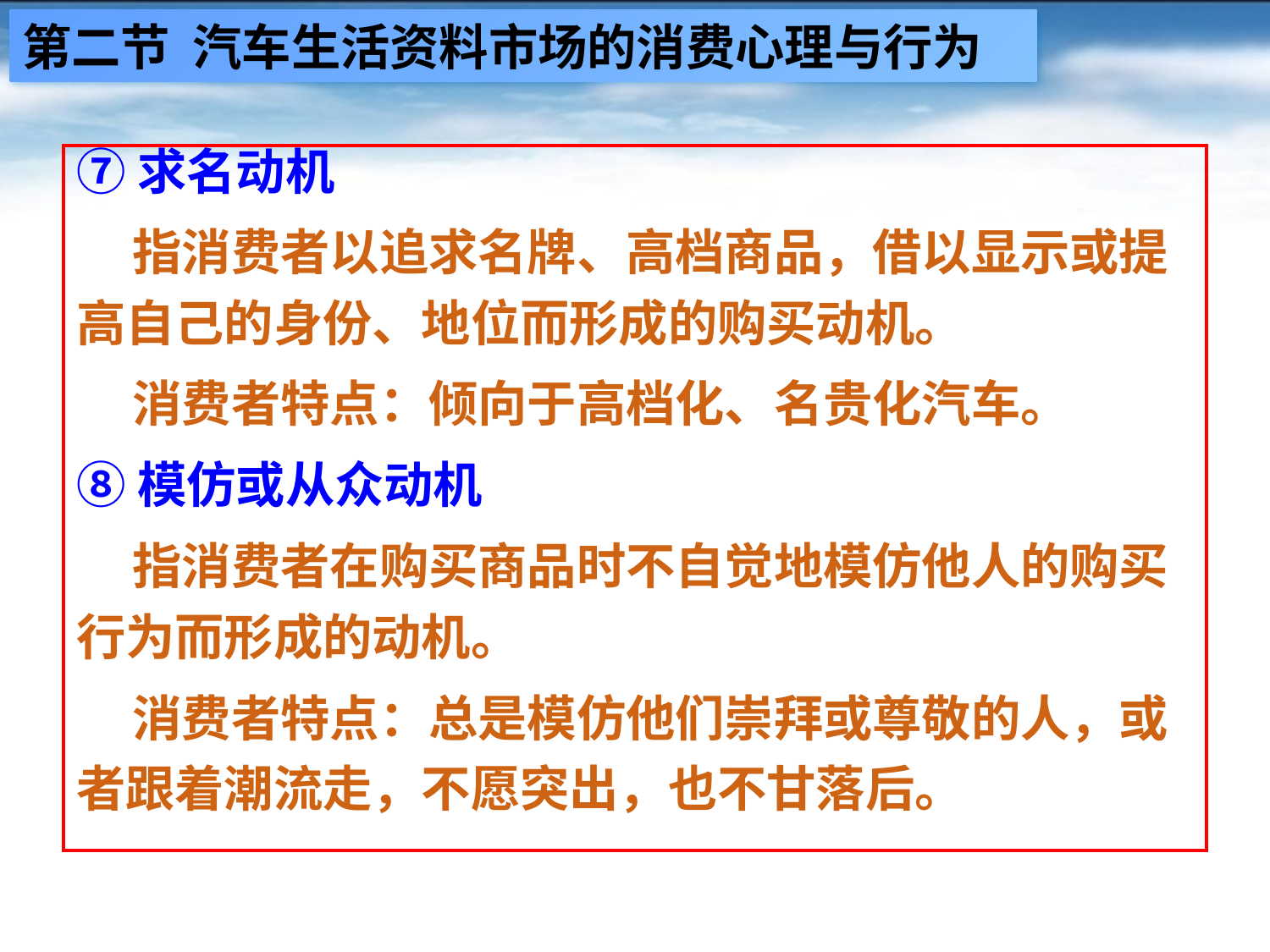

第二节  汽车生活资料市场的消费心理与行为
⑦求名动机
    指消费者以追求名牌、高档商品，借以显示或提高自己的身份、地位而形成的购买动机。
    消费者特点：倾向于高档化、名贵化汽车。
⑧模仿或从众动机
    指消费者在购买商品时不自觉地模仿他人的购买行为而形成的动机。
    消费者特点：总是模仿他们崇拜或尊敬的人，或者跟着潮流走，不愿突出，也不甘落后。